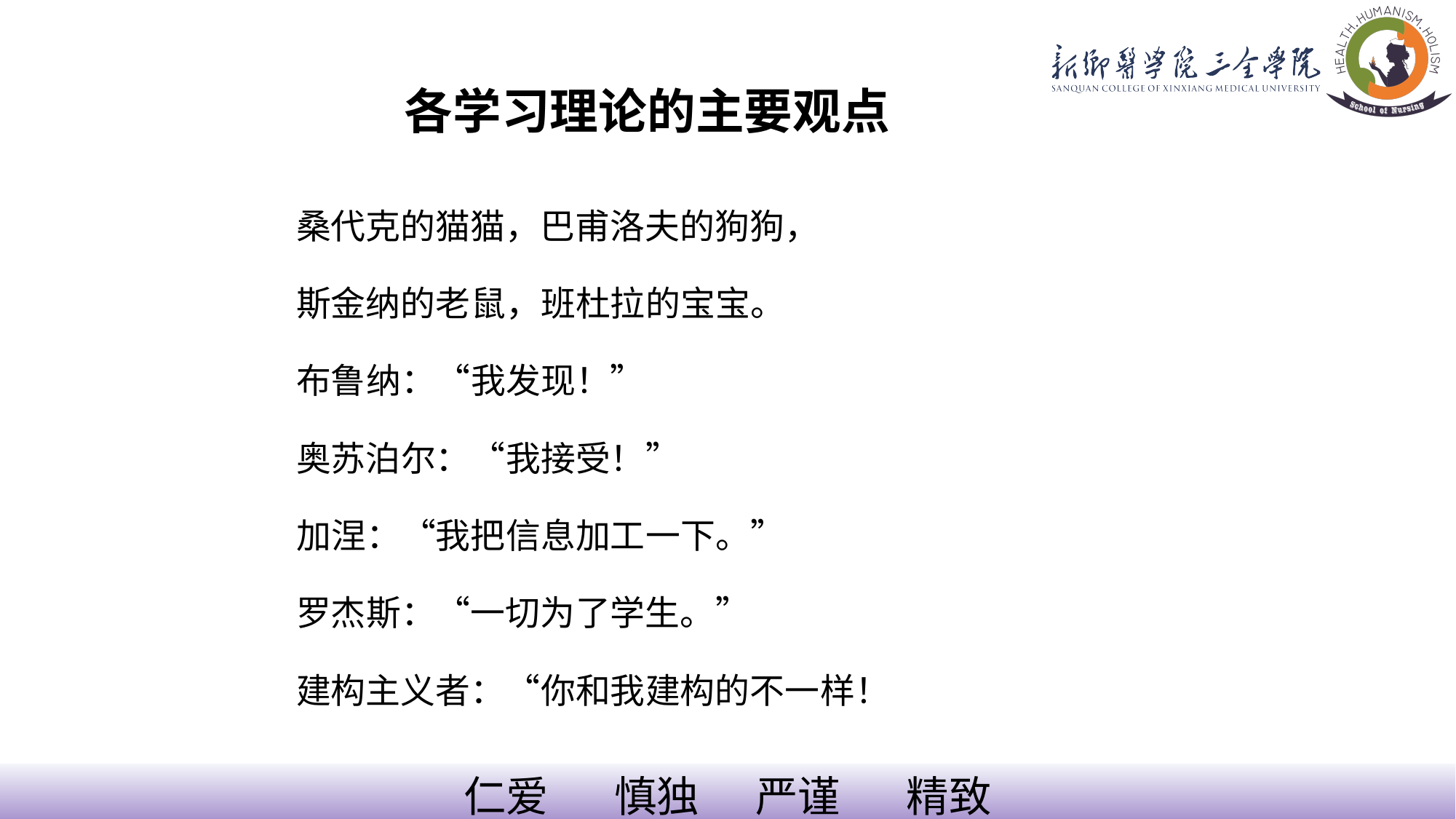

# 各学习理论的主要观点
桑代克的猫猫，巴甫洛夫的狗狗，
斯金纳的老鼠，班杜拉的宝宝。
布鲁纳：“我发现！”
奥苏泊尔：“我接受！”
加涅：“我把信息加工一下。”
罗杰斯：“一切为了学生。”
建构主义者：“你和我建构的不一样！